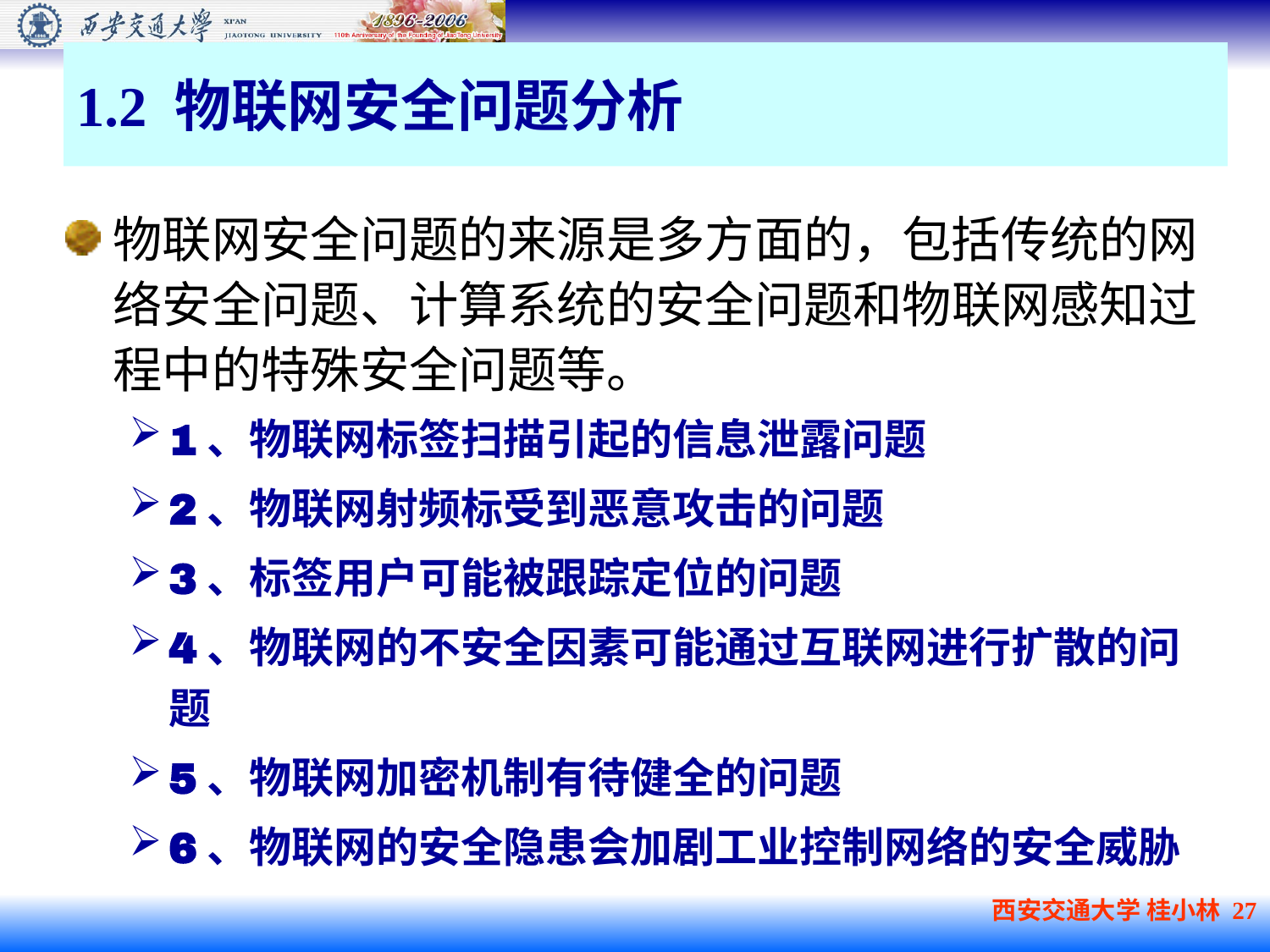

# 1.2 物联网安全问题分析
物联网安全问题的来源是多方面的，包括传统的网络安全问题、计算系统的安全问题和物联网感知过程中的特殊安全问题等。
1、物联网标签扫描引起的信息泄露问题
2、物联网射频标受到恶意攻击的问题
3、标签用户可能被跟踪定位的问题
4、物联网的不安全因素可能通过互联网进行扩散的问题
5、物联网加密机制有待健全的问题
6、物联网的安全隐患会加剧工业控制网络的安全威胁
西安交通大学 桂小林 27